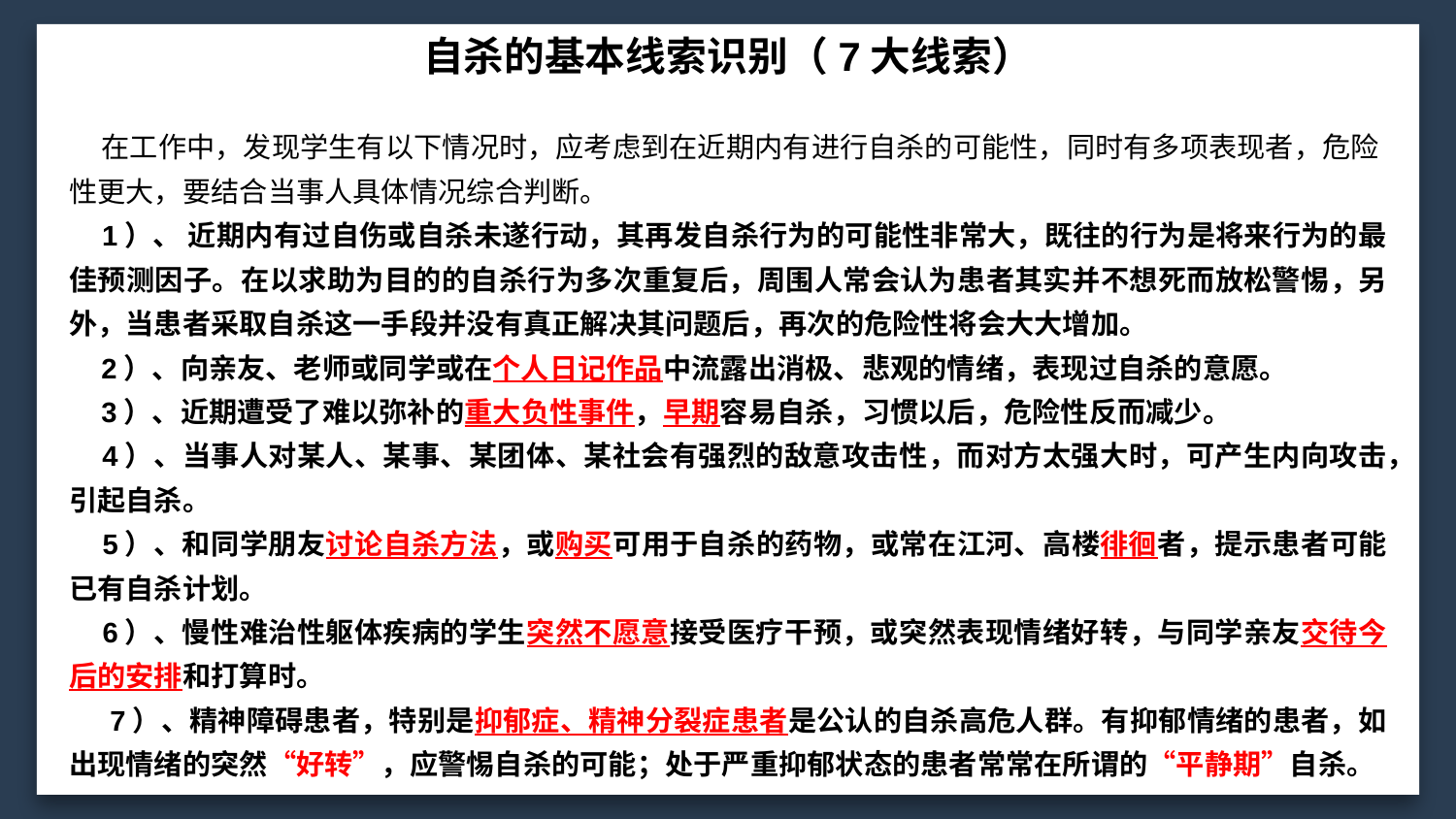

自杀的基本线索识别（7大线索）

    在工作中，发现学生有以下情况时，应考虑到在近期内有进行自杀的可能性，同时有多项表现者，危险性更大，要结合当事人具体情况综合判断。
    1）、 近期内有过自伤或自杀未遂行动，其再发自杀行为的可能性非常大，既往的行为是将来行为的最佳预测因子。在以求助为目的的自杀行为多次重复后，周围人常会认为患者其实并不想死而放松警惕，另外，当患者采取自杀这一手段并没有真正解决其问题后，再次的危险性将会大大增加。
    2）、向亲友、老师或同学或在个人日记作品中流露出消极、悲观的情绪，表现过自杀的意愿。
    3）、近期遭受了难以弥补的重大负性事件，早期容易自杀，习惯以后，危险性反而减少。
    4）、当事人对某人、某事、某团体、某社会有强烈的敌意攻击性，而对方太强大时，可产生内向攻击，引起自杀。
    5）、和同学朋友讨论自杀方法，或购买可用于自杀的药物，或常在江河、高楼徘徊者，提示患者可能已有自杀计划。
    6）、慢性难治性躯体疾病的学生突然不愿意接受医疗干预，或突然表现情绪好转，与同学亲友交待今后的安排和打算时。
     7）、精神障碍患者，特别是抑郁症、精神分裂症患者是公认的自杀高危人群。有抑郁情绪的患者，如出现情绪的突然“好转”，应警惕自杀的可能；处于严重抑郁状态的患者常常在所谓的“平静期”自杀。